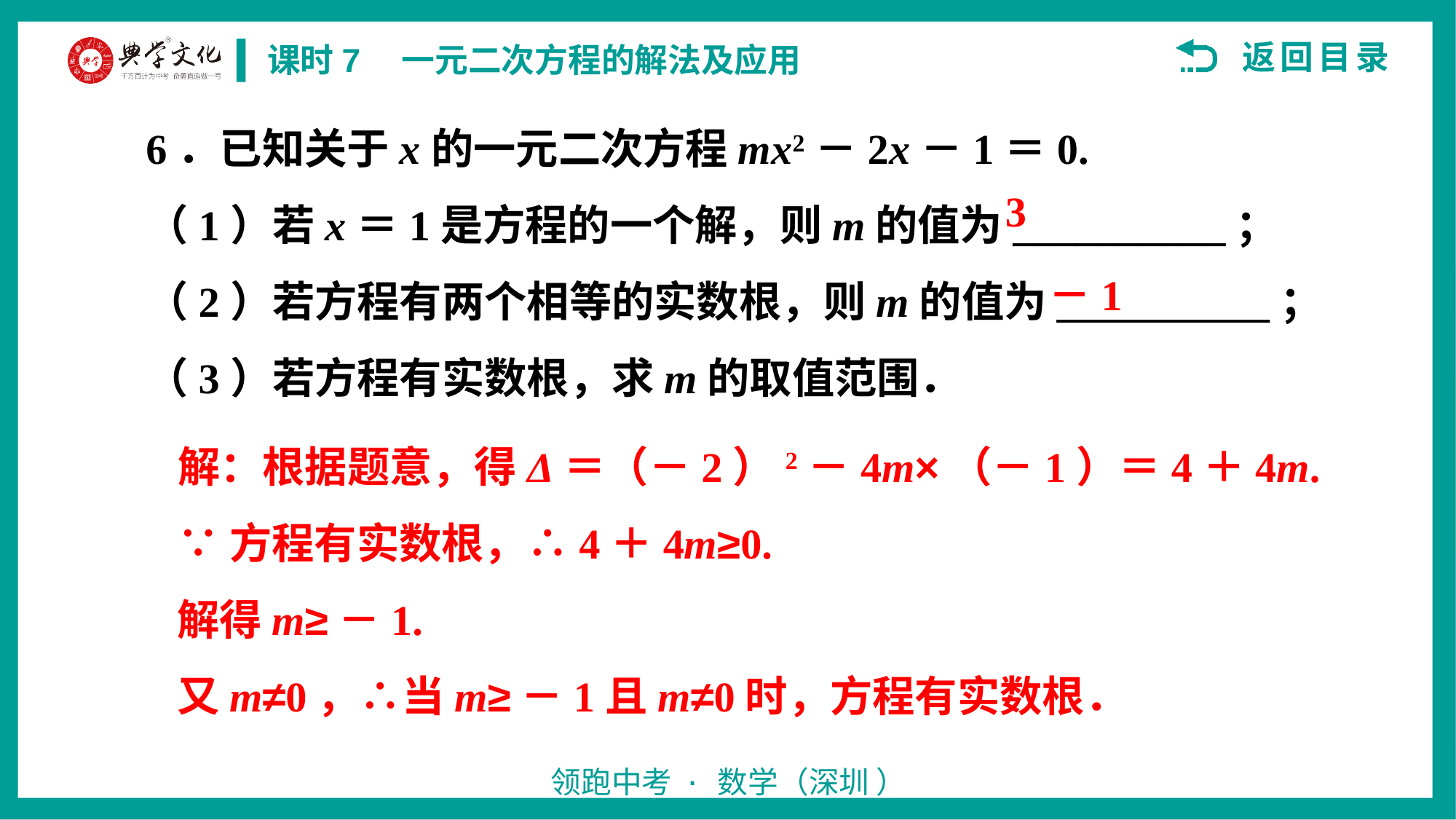

6．已知关于x的一元二次方程mx2－2x－1＝0.
（1）若x＝1是方程的一个解，则m的值为__________；
（2）若方程有两个相等的实数根，则m的值为__________；
（3）若方程有实数根，求m的取值范围．

3
－1
解：根据题意，得Δ＝（－2）2－4m×（－1）＝4＋4m.
∵方程有实数根，∴4＋4m≥0.
解得m≥－1.
又m≠0，∴当m≥－1且m≠0时，方程有实数根．